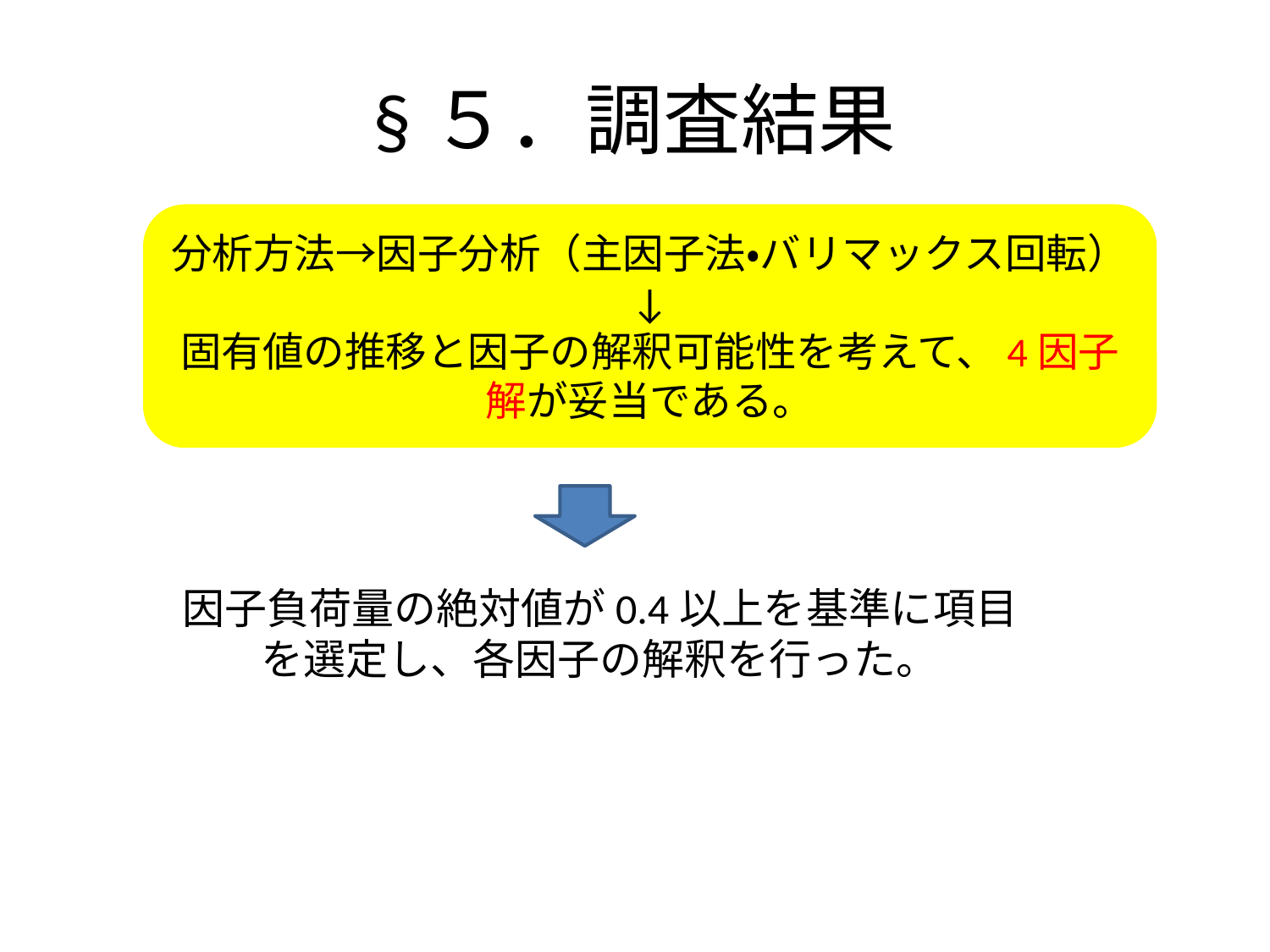

# §５．調査結果
分析方法→因子分析（主因子法・バリマックス回転）
↓
固有値の推移と因子の解釈可能性を考えて、4因子解が妥当である。

因子負荷量の絶対値が0.4以上を基準に項目を選定し、各因子の解釈を行った。